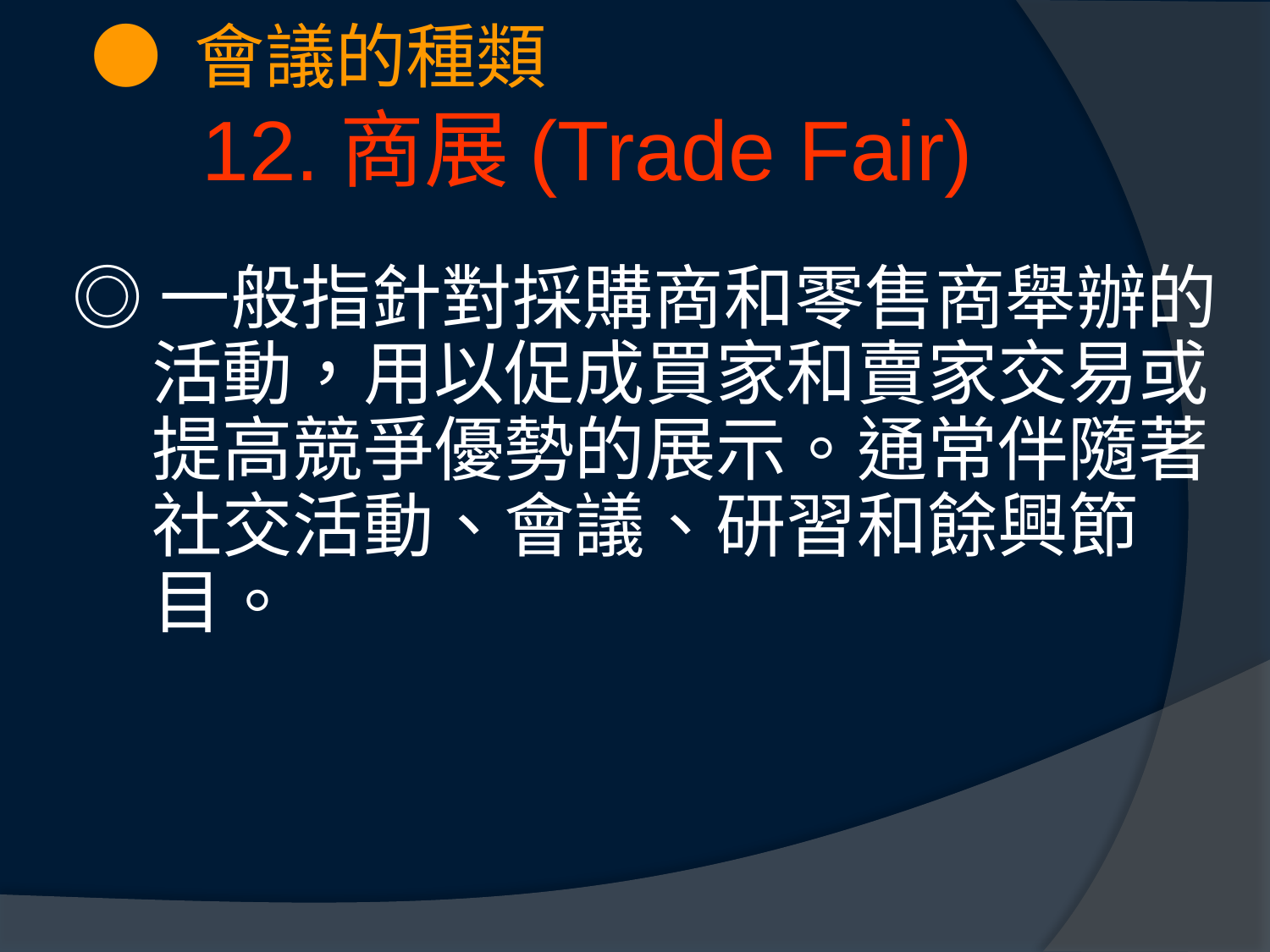

# ● 會議的種類 12.商展(Trade Fair)
◎一般指針對採購商和零售商舉辦的活動，用以促成買家和賣家交易或提高競爭優勢的展示。通常伴隨著社交活動、會議、研習和餘興節目。